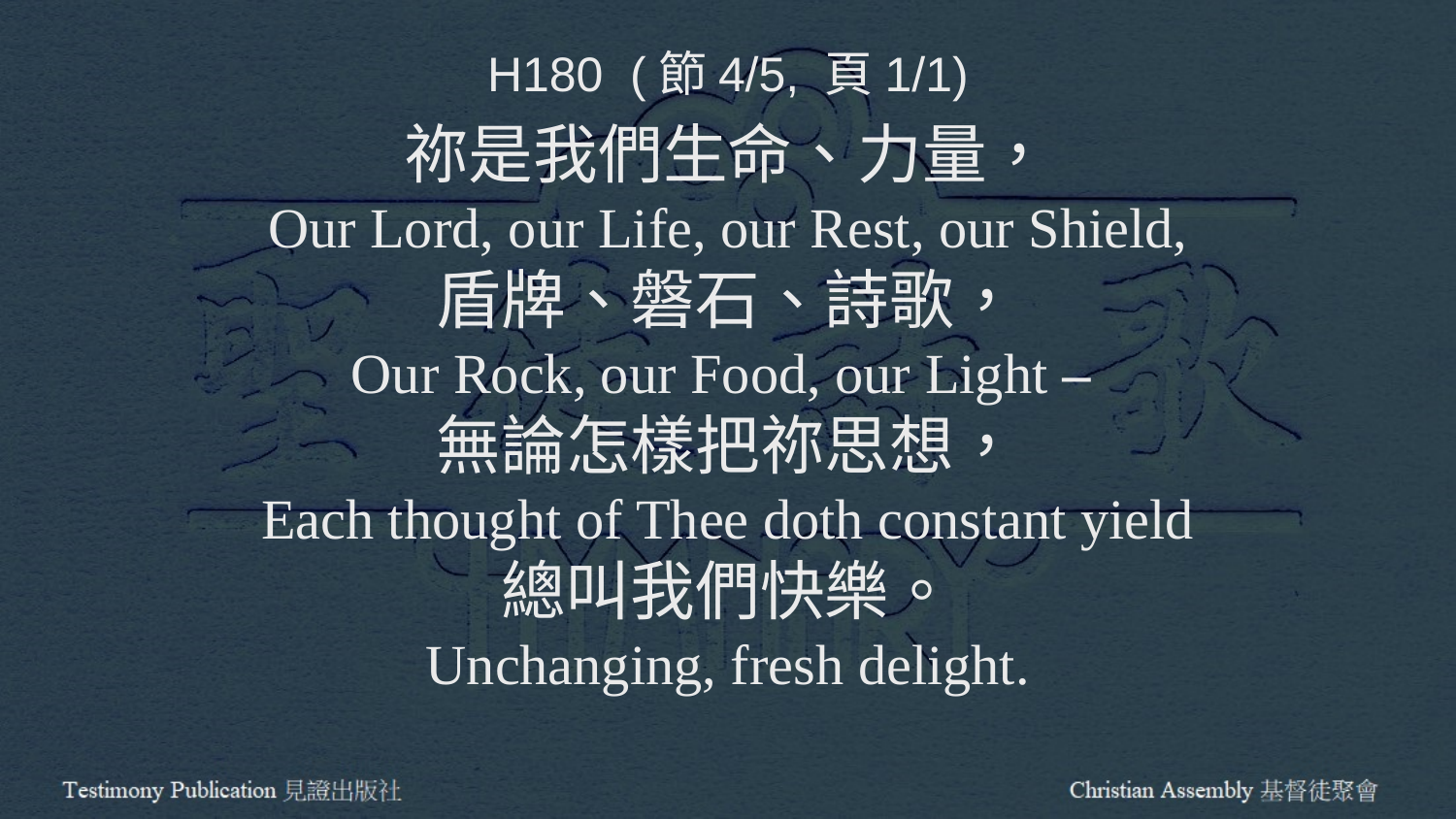

H180  (節4/5, 頁1/1)
祢是我們生命、力量，
Our Lord, our Life, our Rest, our Shield,
盾牌、磐石、詩歌，
Our Rock, our Food, our Light –
無論怎樣把祢思想，
Each thought of Thee doth constant yield
總叫我們快樂。
Unchanging, fresh delight.